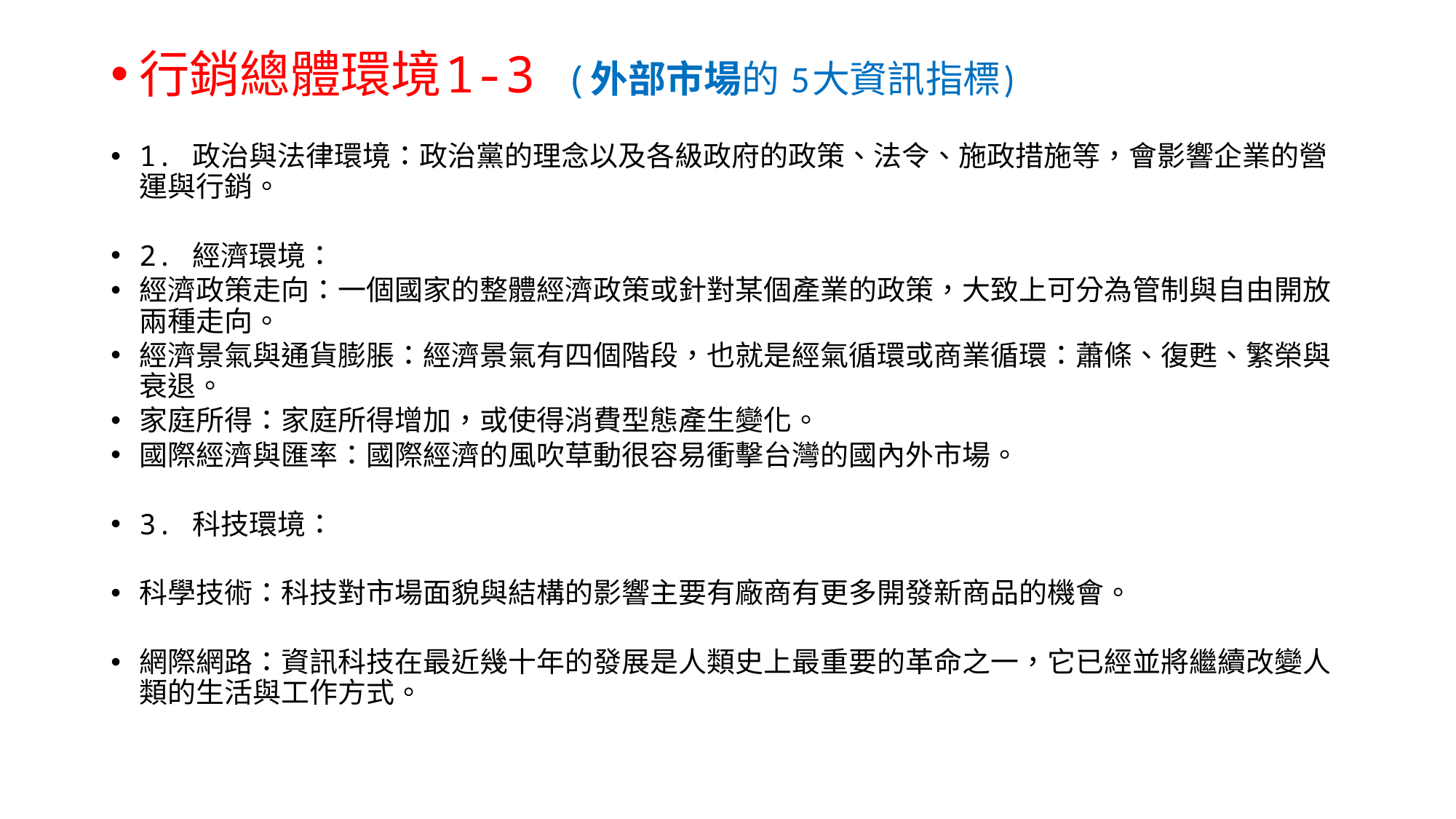

行銷總體環境1-3 (外部市場的 5大資訊指標)

1. 政治與法律環境：政治黨的理念以及各級政府的政策、法令、施政措施等，會影響企業的營運與行銷。

2. 經濟環境：
經濟政策走向：一個國家的整體經濟政策或針對某個產業的政策，大致上可分為管制與自由開放兩種走向。
經濟景氣與通貨膨脹：經濟景氣有四個階段，也就是經氣循環或商業循環：蕭條、復甦、繁榮與衰退。
家庭所得：家庭所得增加，或使得消費型態產生變化。
國際經濟與匯率：國際經濟的風吹草動很容易衝擊台灣的國內外市場。

3. 科技環境：

科學技術：科技對市場面貌與結構的影響主要有廠商有更多開發新商品的機會。

網際網路：資訊科技在最近幾十年的發展是人類史上最重要的革命之一，它已經並將繼續改變人類的生活與工作方式。